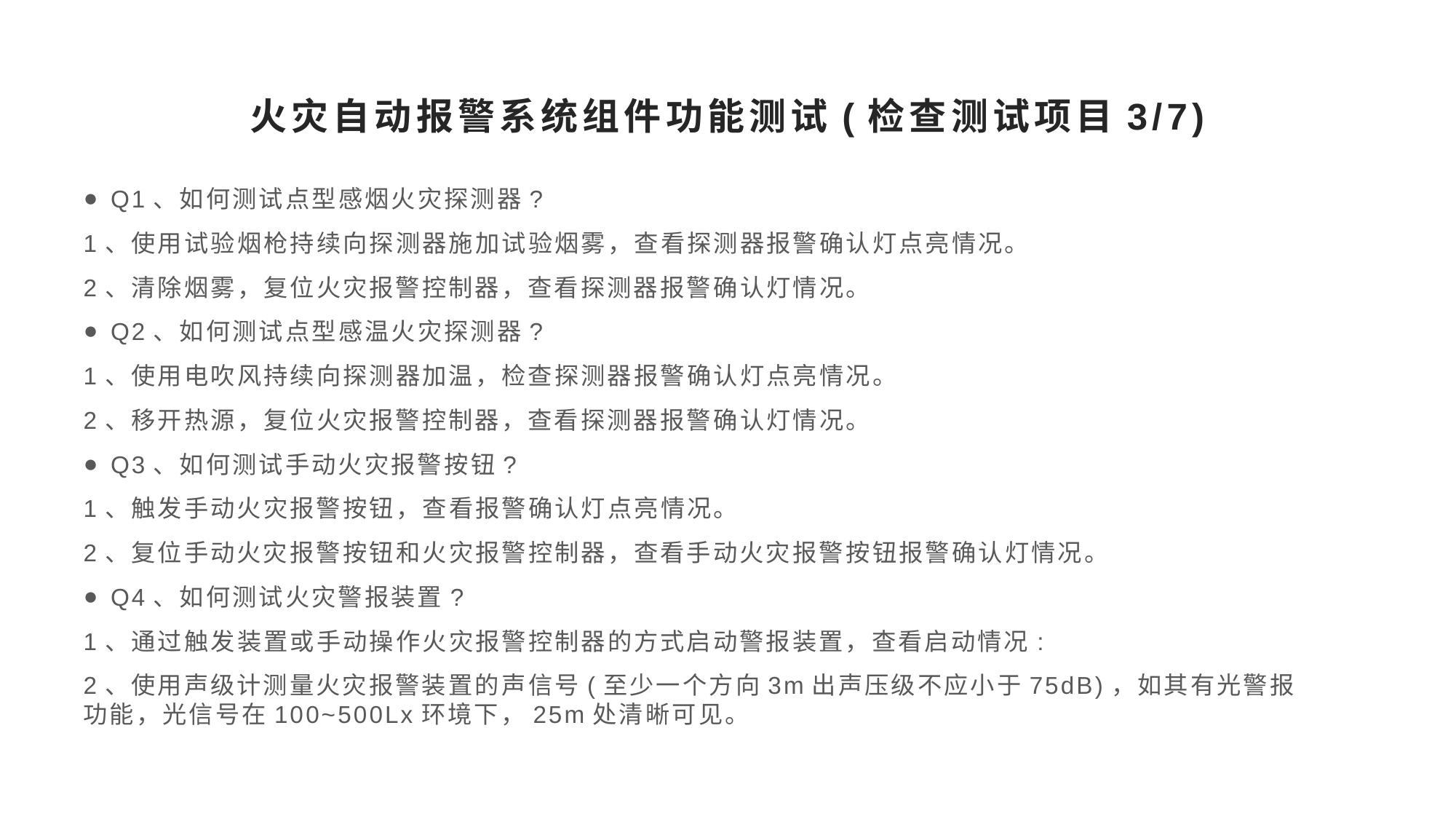

# 火灾自动报警系统组件功能测试(检查测试项目3/7)
Q1、如何测试点型感烟火灾探测器?
1、使用试验烟枪持续向探测器施加试验烟雾，查看探测器报警确认灯点亮情况。
2、清除烟雾，复位火灾报警控制器，查看探测器报警确认灯情况。
Q2、如何测试点型感温火灾探测器?
1、使用电吹风持续向探测器加温，检查探测器报警确认灯点亮情况。
2、移开热源，复位火灾报警控制器，查看探测器报警确认灯情况。
Q3、如何测试手动火灾报警按钮?
1、触发手动火灾报警按钮，查看报警确认灯点亮情况。
2、复位手动火灾报警按钮和火灾报警控制器，查看手动火灾报警按钮报警确认灯情况。
Q4、如何测试火灾警报装置?
1、通过触发装置或手动操作火灾报警控制器的方式启动警报装置，查看启动情况:
2、使用声级计测量火灾报警装置的声信号(至少一个方向3m出声压级不应小于75dB)，如其有光警报功能，光信号在100~500Lx环境下，25m处清晰可见。
28